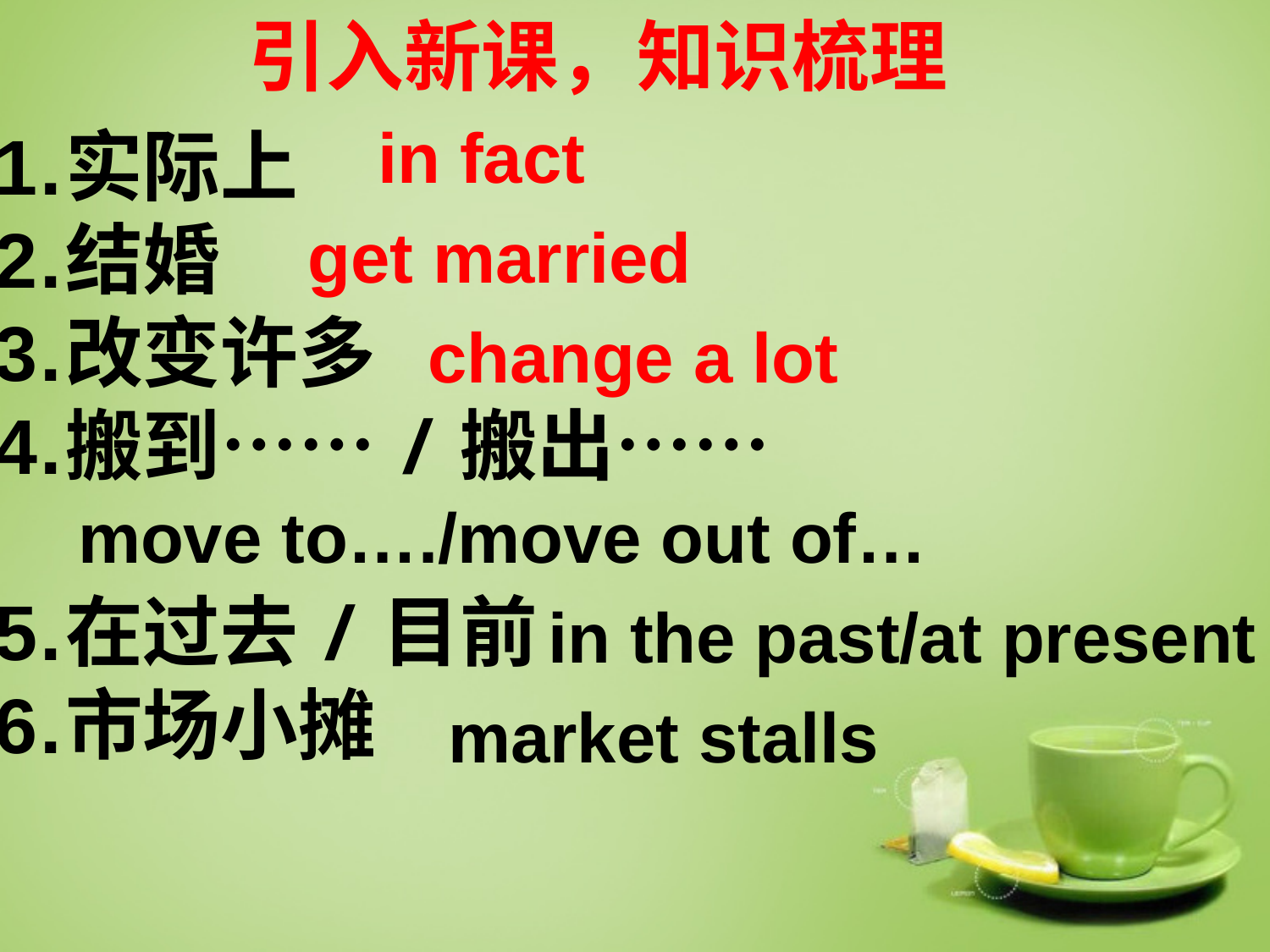

引入新课，知识梳理

实际上
结婚
改变许多
搬到……/搬出……

在过去/目前
市场小摊
in fact
get married
change a lot
move to…./move out of…
in the past/at present
market stalls